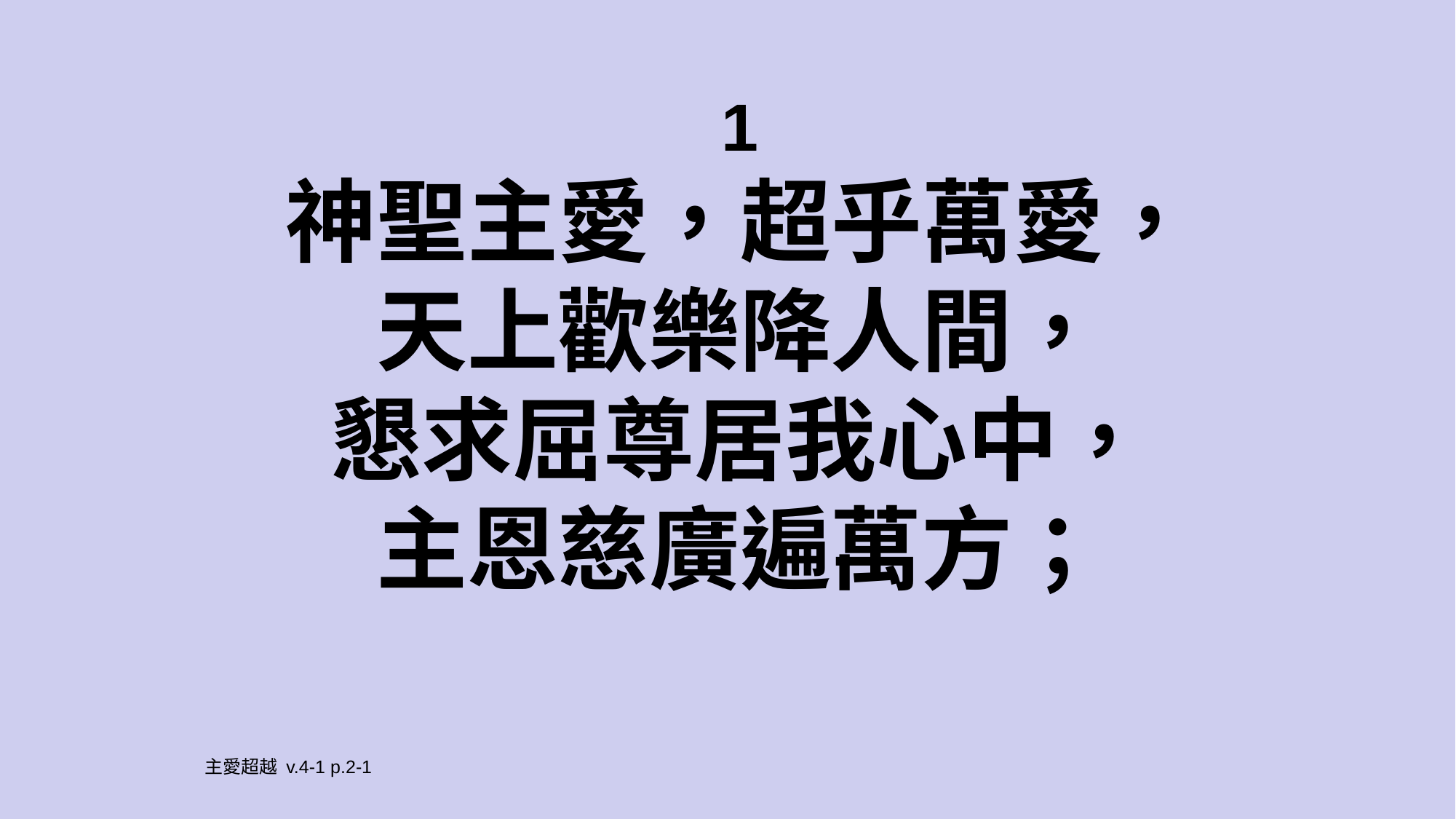

1
神聖主愛，超乎萬愛，
天上歡樂降人間，
懇求屈尊居我心中，
主恩慈廣遍萬方；

主愛超越 v.4-1 p.2-1